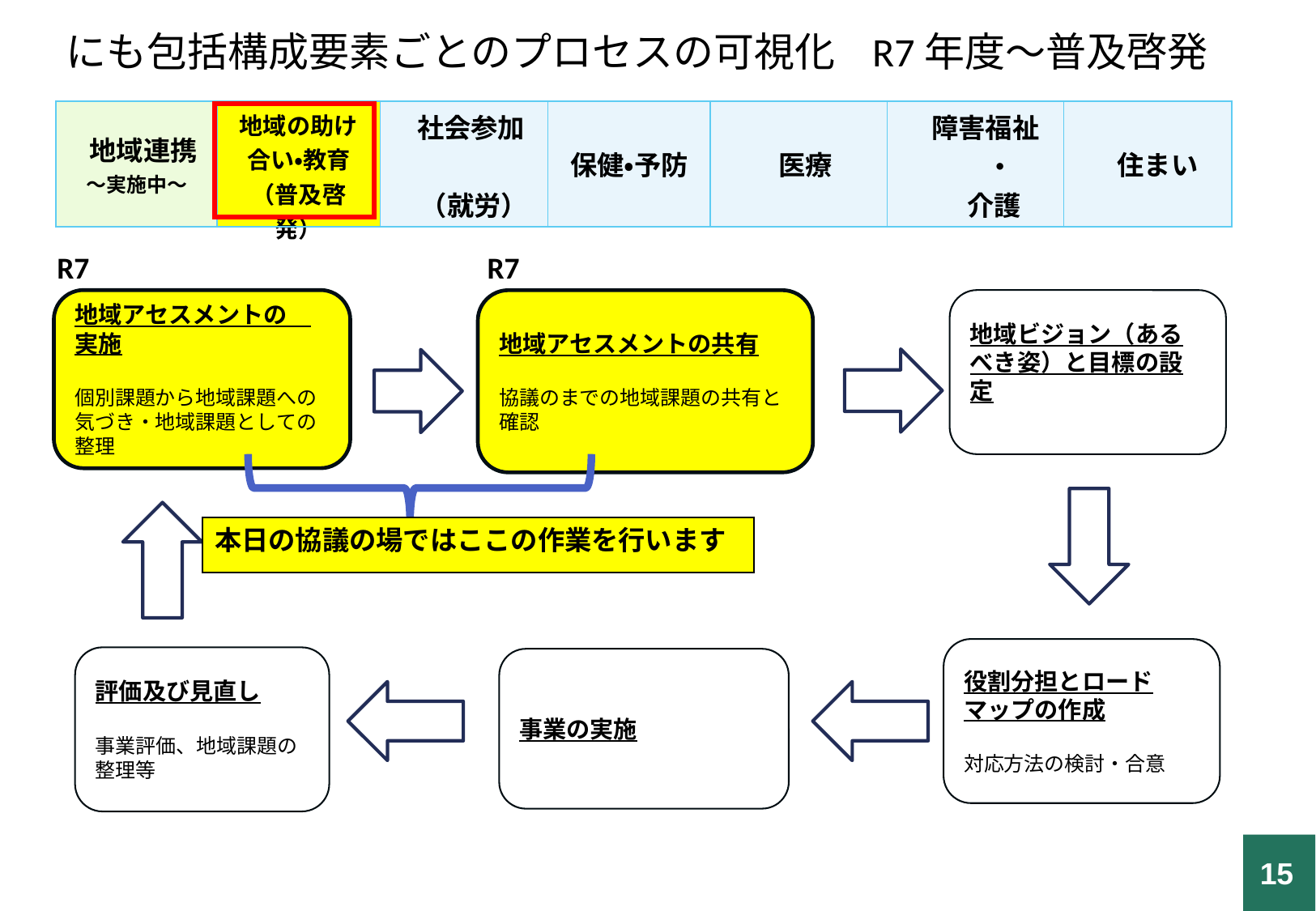

にも包括構成要素ごとのプロセスの可視化   R7年度～普及啓発

| 地域連携 ～実施中～ | 地域の助け合い・教育（普及啓発） | 社会参加　   （就労） | 保健・予防 | 医療 | 障害福祉 ・ 介護 | 住まい |
| --- | --- | --- | --- | --- | --- | --- |
|  |
| --- |
R7
R7
地域アセスメントの　実施
個別課題から地域課題への気づき・地域課題としての整理
地域ビジョン（あるべき姿）と目標の設定

地域アセスメントの共有

協議のまでの地域課題の共有と確認

本日の協議の場ではここの作業を行います

役割分担とロードマップの作成

対応方法の検討・合意
評価及び見直し

事業評価、地域課題の整理等
事業の実施

15